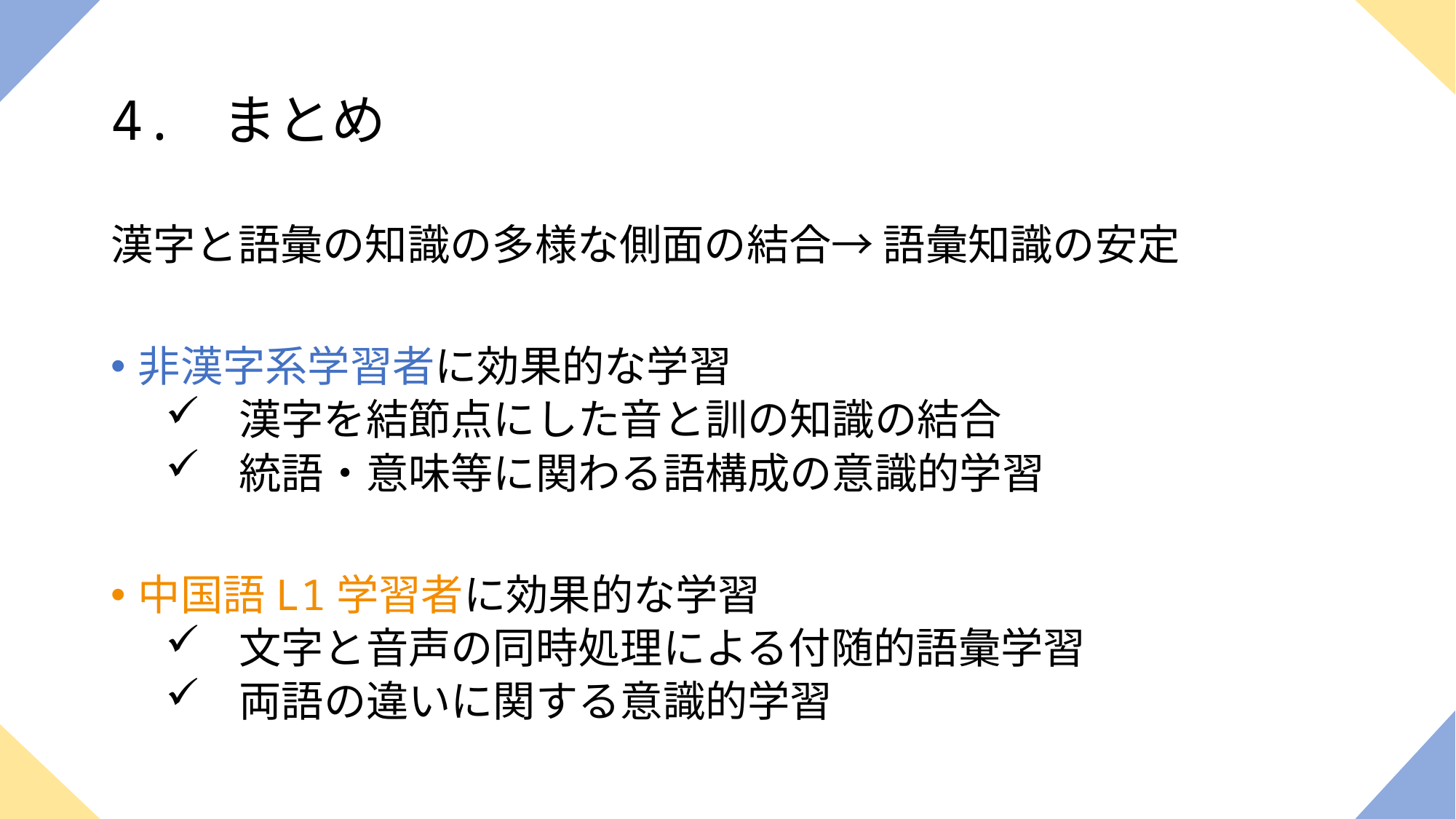

# 4. まとめ
漢字と語彙の知識の多様な側面の結合→ 語彙知識の安定

非漢字系学習者に効果的な学習
   漢字を結節点にした音と訓の知識の結合
   統語・意味等に関わる語構成の意識的学習

中国語L1学習者に効果的な学習
   文字と音声の同時処理による付随的語彙学習
   両語の違いに関する意識的学習